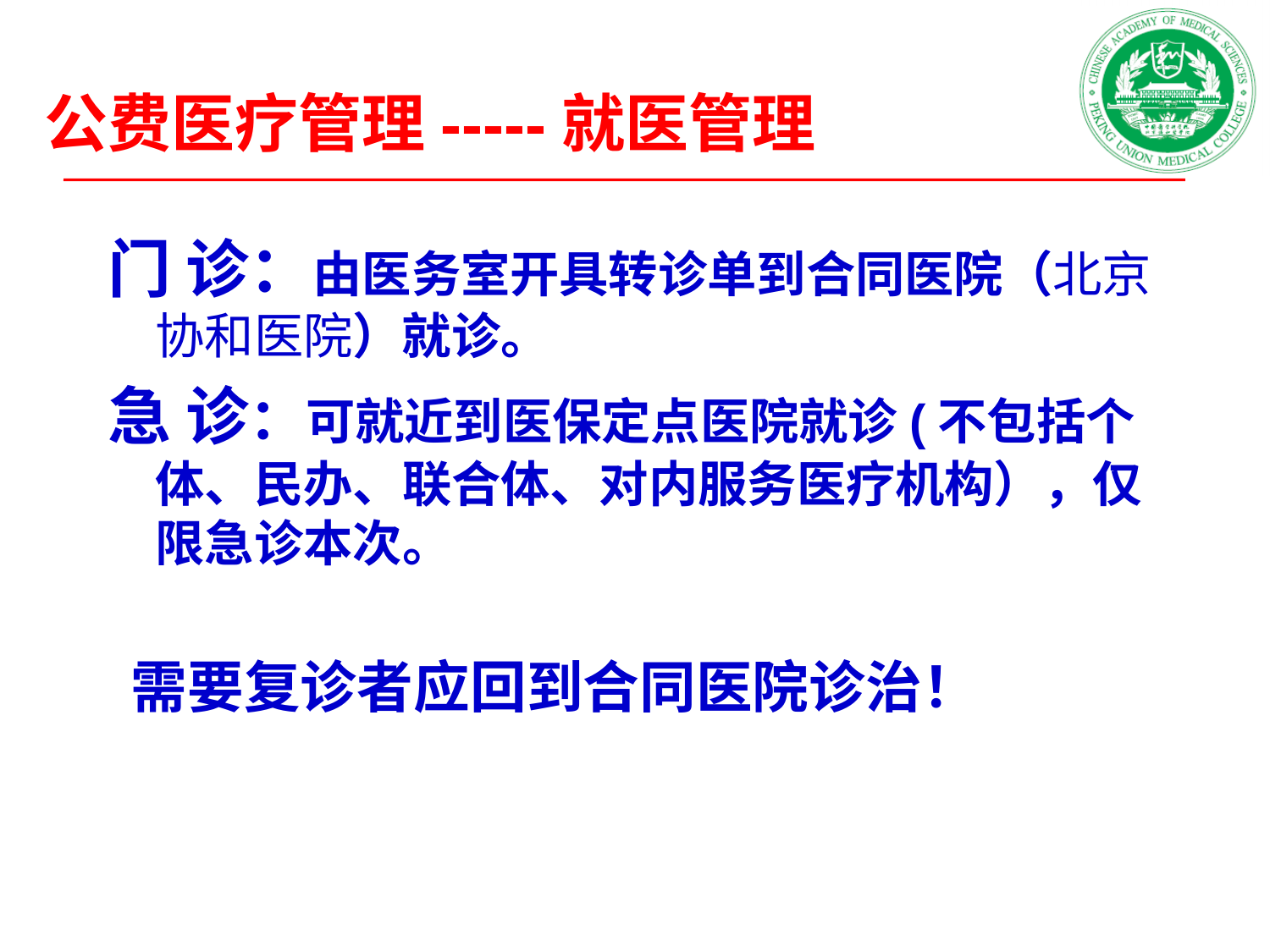

# 公费医疗管理-----就医管理
门 诊：由医务室开具转诊单到合同医院（北京协和医院）就诊。
急 诊：可就近到医保定点医院就诊(不包括个体、民办、联合体、对内服务医疗机构），仅限急诊本次。

 需要复诊者应回到合同医院诊治！